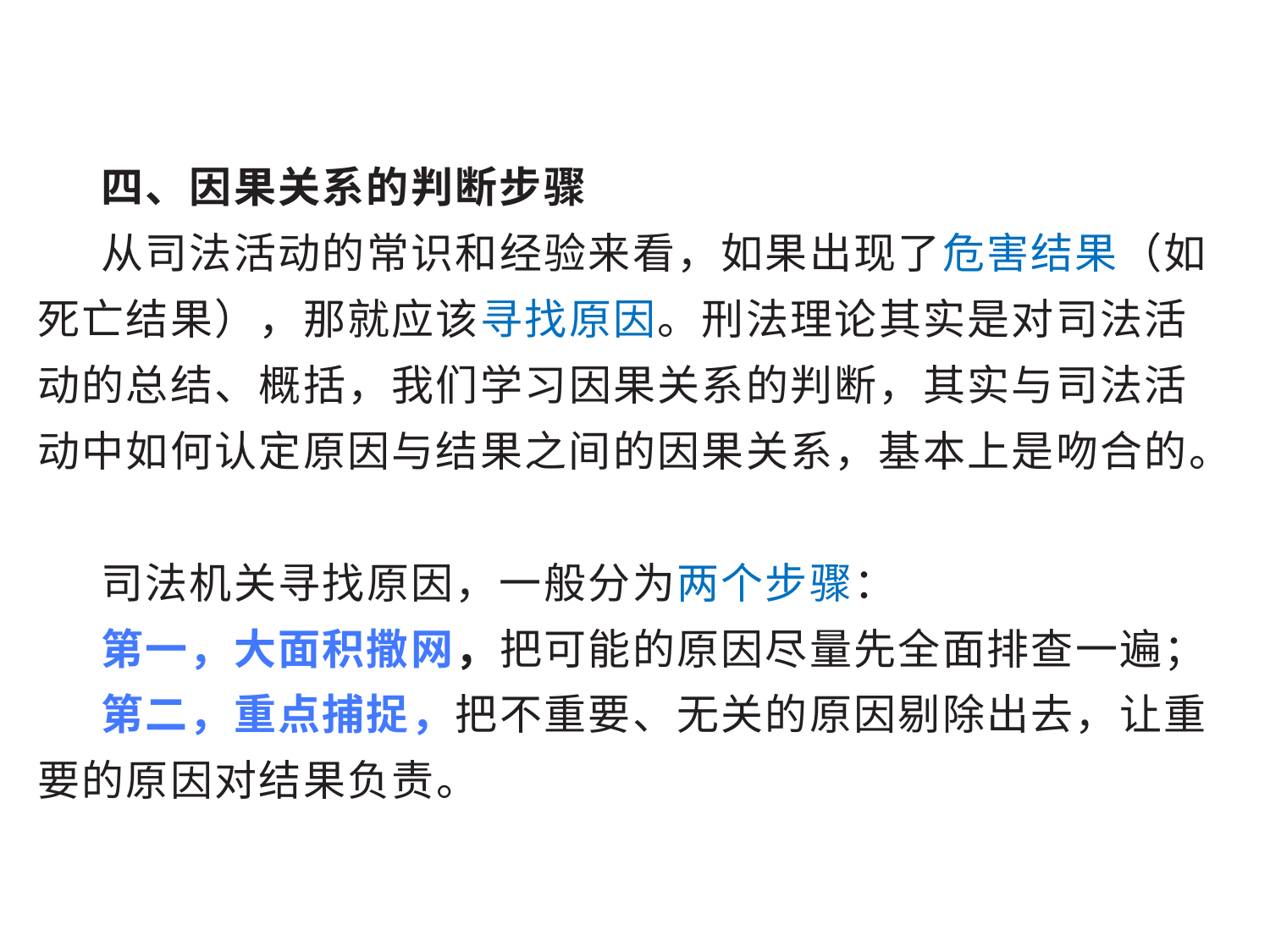

四、因果关系的判断步骤
从司法活动的常识和经验来看，如果出现了危害结果（如死亡结果），那就应该寻找原因。刑法理论其实是对司法活动的总结、概括，我们学习因果关系的判断，其实与司法活动中如何认定原因与结果之间的因果关系，基本上是吻合的。

司法机关寻找原因，一般分为两个步骤：
第一，大面积撒网，把可能的原因尽量先全面排查一遍；
第二，重点捕捉，把不重要、无关的原因剔除出去，让重要的原因对结果负责。